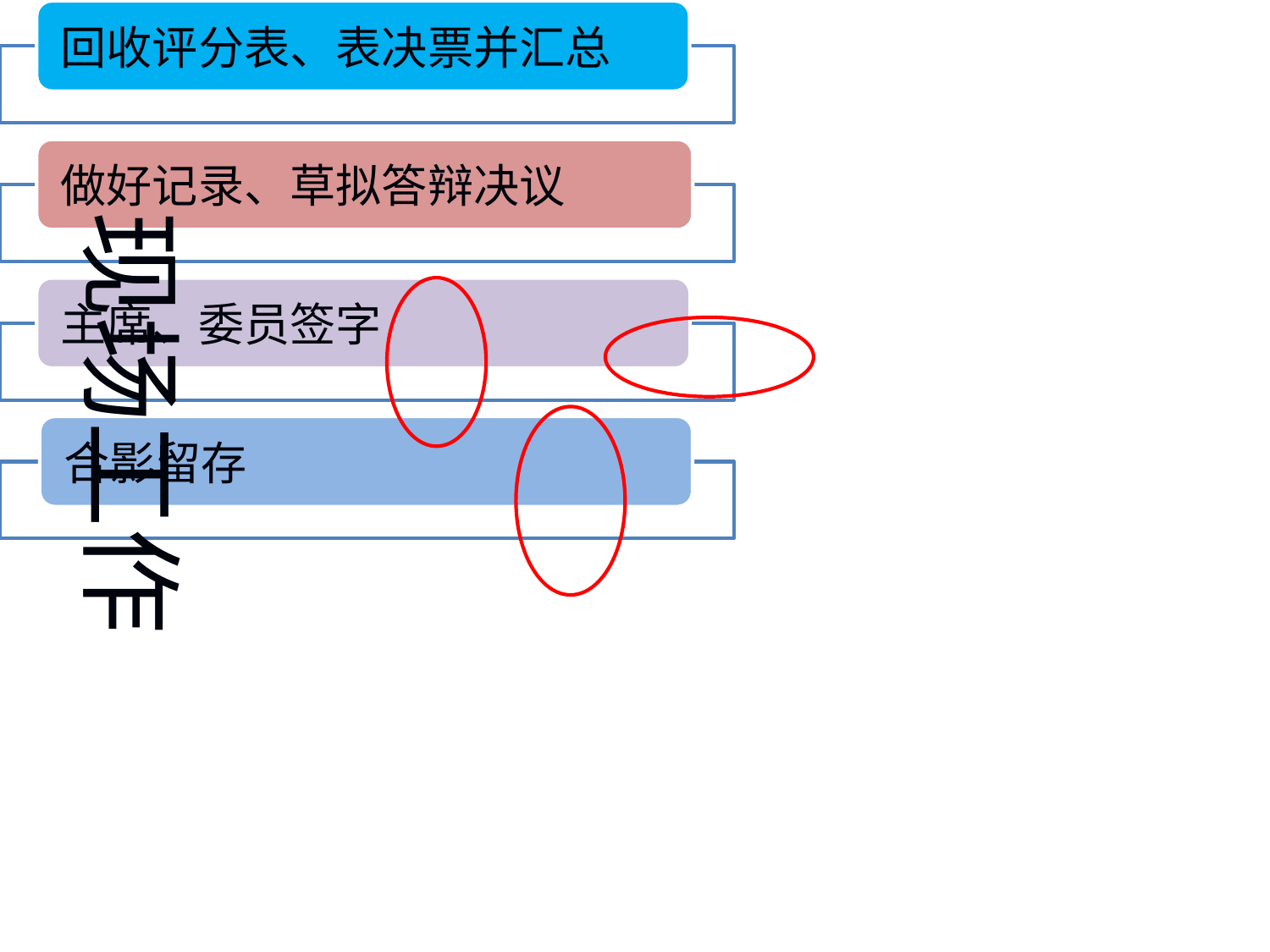

回收评分表、表决票并汇总

做好记录、草拟答辩决议

主席、委员签字

合影留存
现场工作